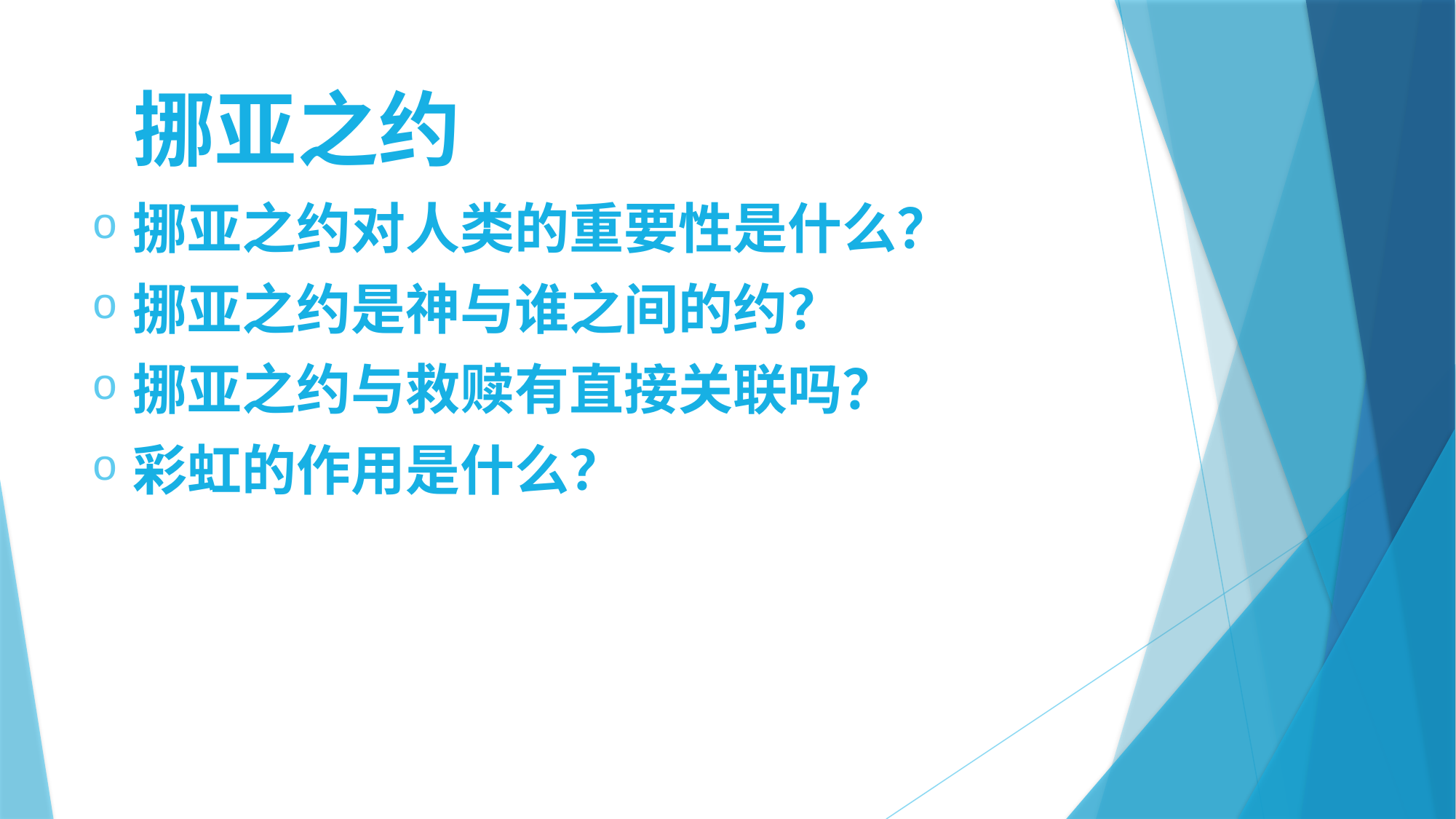

# 挪亚之约
挪亚之约对人类的重要性是什么？
挪亚之约是神与谁之间的约？
挪亚之约与救赎有直接关联吗？
彩虹的作用是什么？